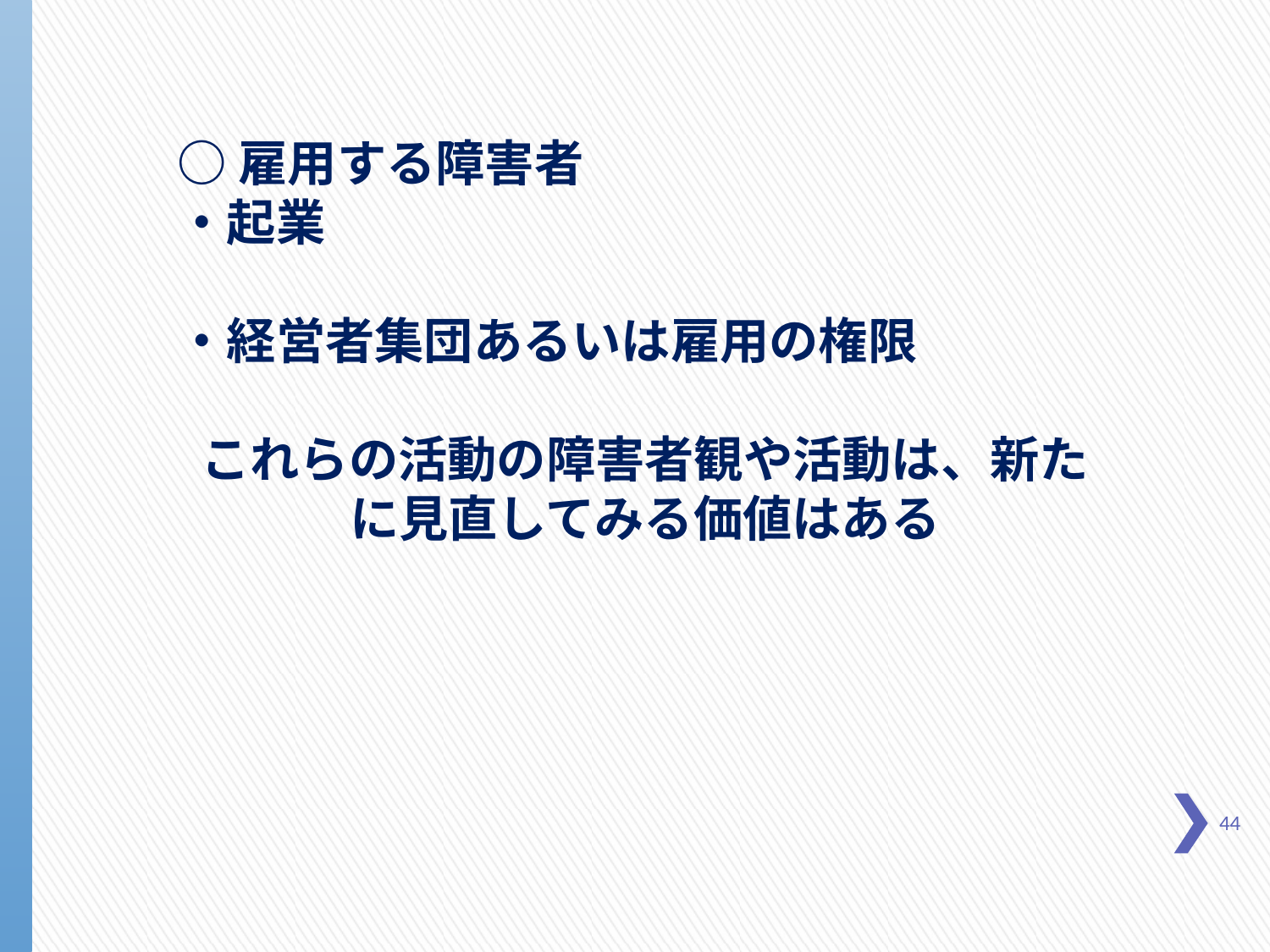

○雇用する障害者
・起業

・経営者集団あるいは雇用の権限

これらの活動の障害者観や活動は、新たに見直してみる価値はある
44